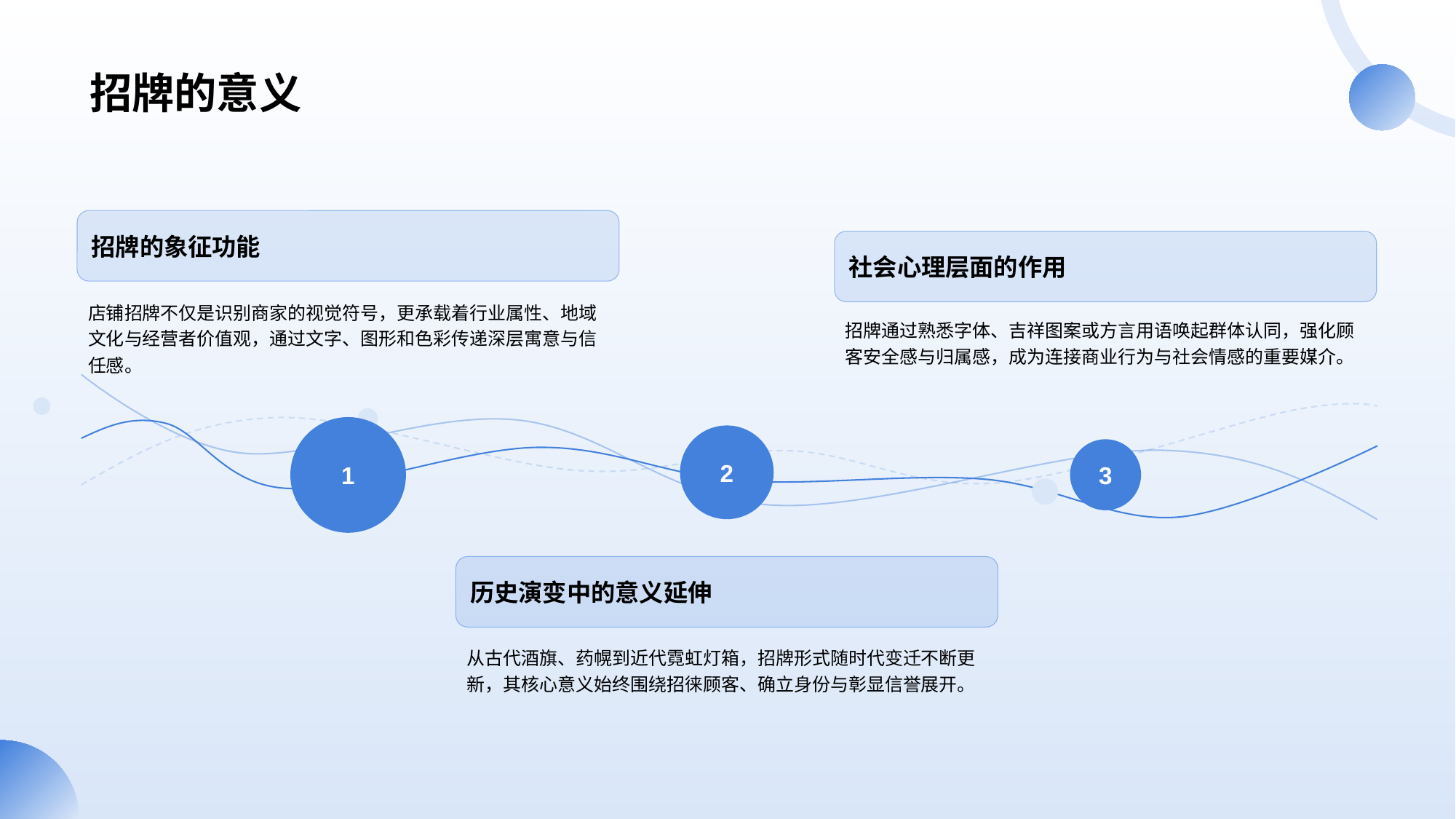

# 招牌的意义

招牌的象征功能
店铺招牌不仅是识别商家的视觉符号，更承载着行业属性、地域文化与经营者价值观，通过文字、图形和色彩传递深层寓意与信任感。
1
社会心理层面的作用
招牌通过熟悉字体、吉祥图案或方言用语唤起群体认同，强化顾客安全感与归属感，成为连接商业行为与社会情感的重要媒介。
3

2
历史演变中的意义延伸
从古代酒旗、药幌到近代霓虹灯箱，招牌形式随时代变迁不断更新，其核心意义始终围绕招徕顾客、确立身份与彰显信誉展开。